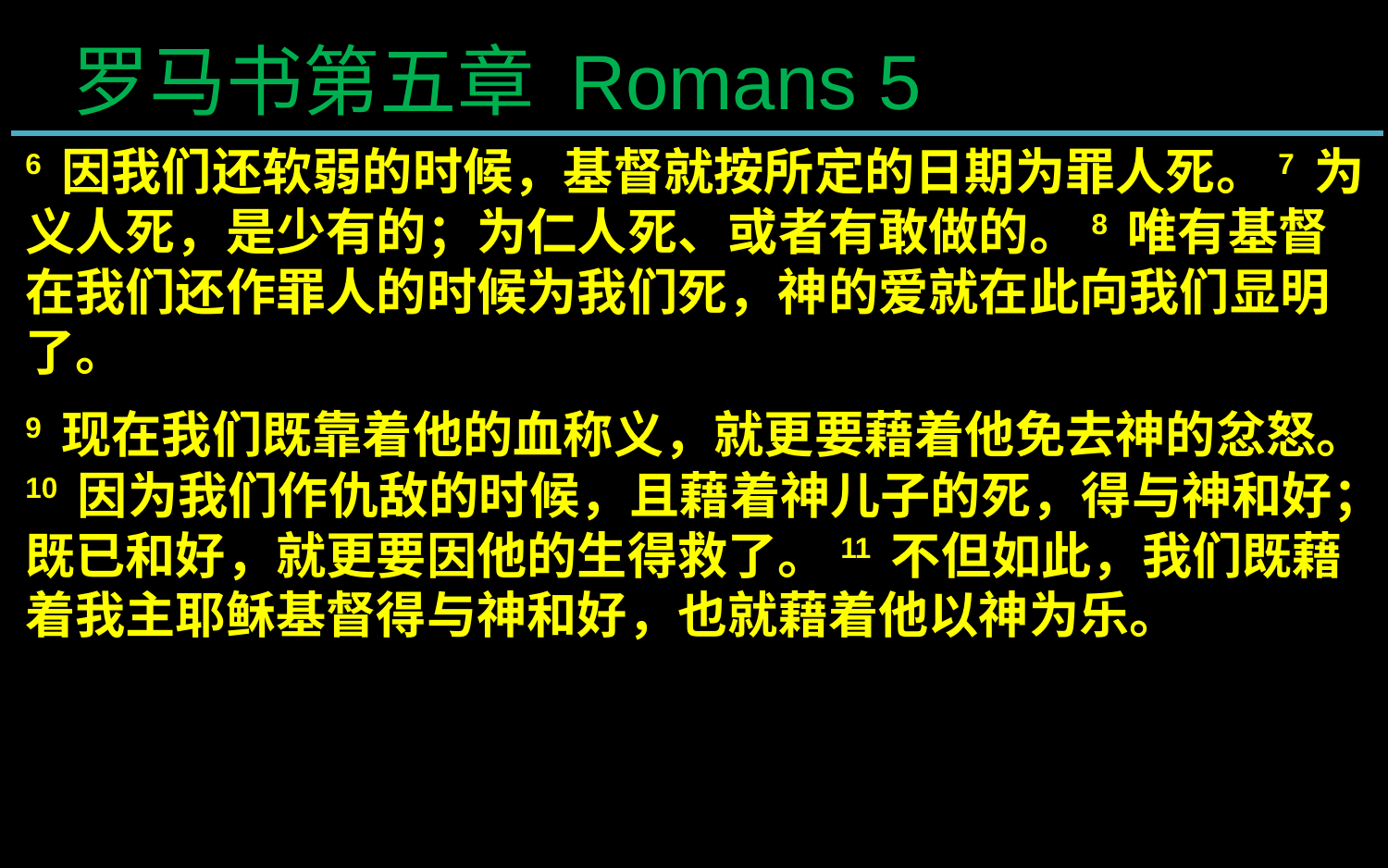

罗马书第五章 Romans 5
6 因我们还软弱的时候，基督就按所定的日期为罪人死。7 为义人死，是少有的；为仁人死、或者有敢做的。8 唯有基督在我们还作罪人的时候为我们死，神的爱就在此向我们显明了。
9 现在我们既靠着他的血称义，就更要藉着他免去神的忿怒。10 因为我们作仇敌的时候，且藉着神儿子的死，得与神和好；既已和好，就更要因他的生得救了。11 不但如此，我们既藉着我主耶稣基督得与神和好，也就藉着他以神为乐。